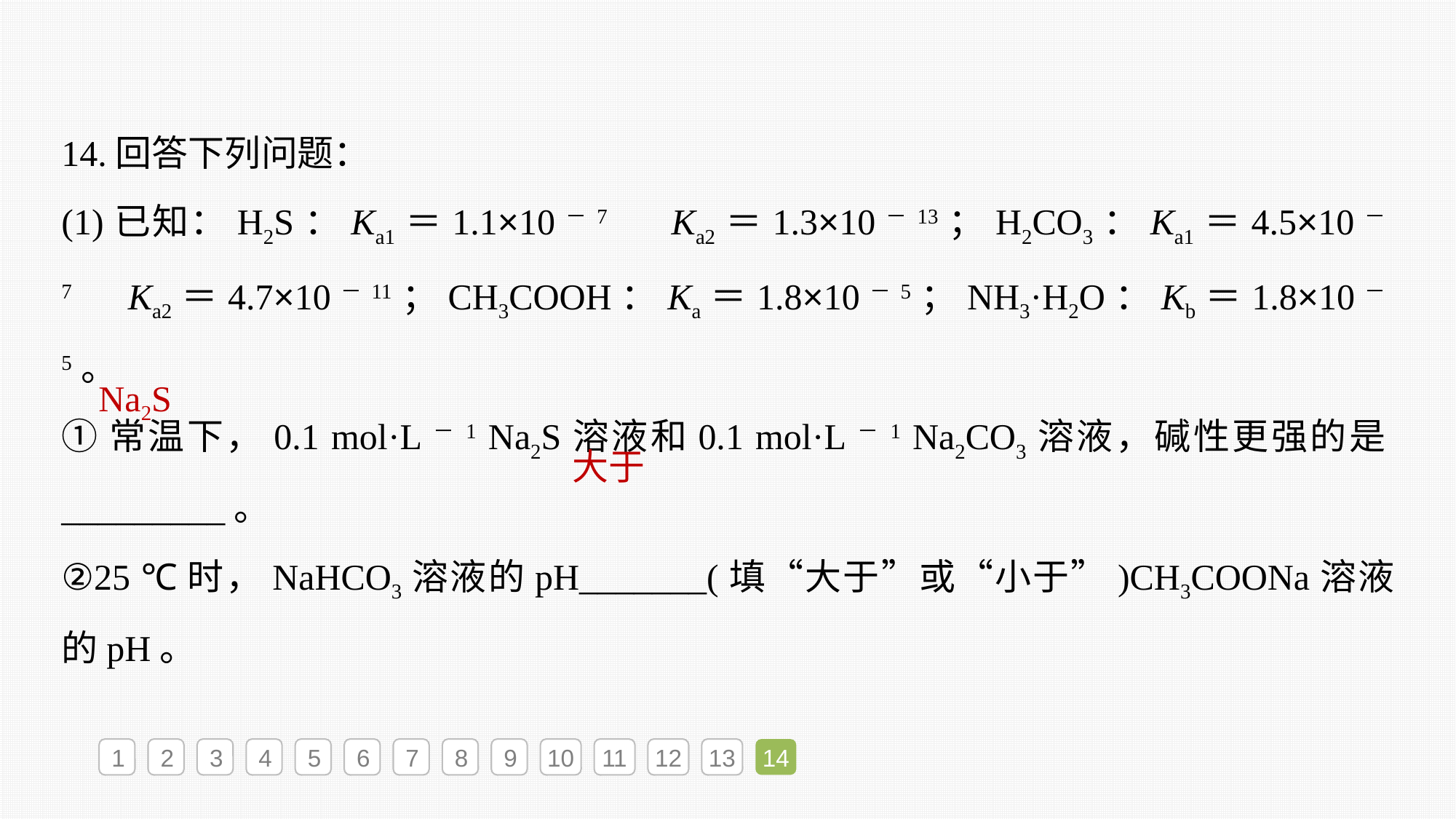

14.回答下列问题：
(1)已知：H2S：Ka1＝1.1×10－7 　Ka2＝1.3×10－13；H2CO3：Ka1＝4.5×10－7　Ka2＝4.7×10－11；CH3COOH：Ka＝1.8×10－5；NH3·H2O：Kb＝1.8×10－5。
①常温下，0.1 mol·L－1 Na2S溶液和0.1 mol·L－1 Na2CO3溶液，碱性更强的是_________。
②25 ℃时，NaHCO3溶液的pH_______(填“大于”或“小于”)CH3COONa溶液的pH。
Na2S
大于
1
2
3
4
5
6
7
8
9
10
11
12
13
14